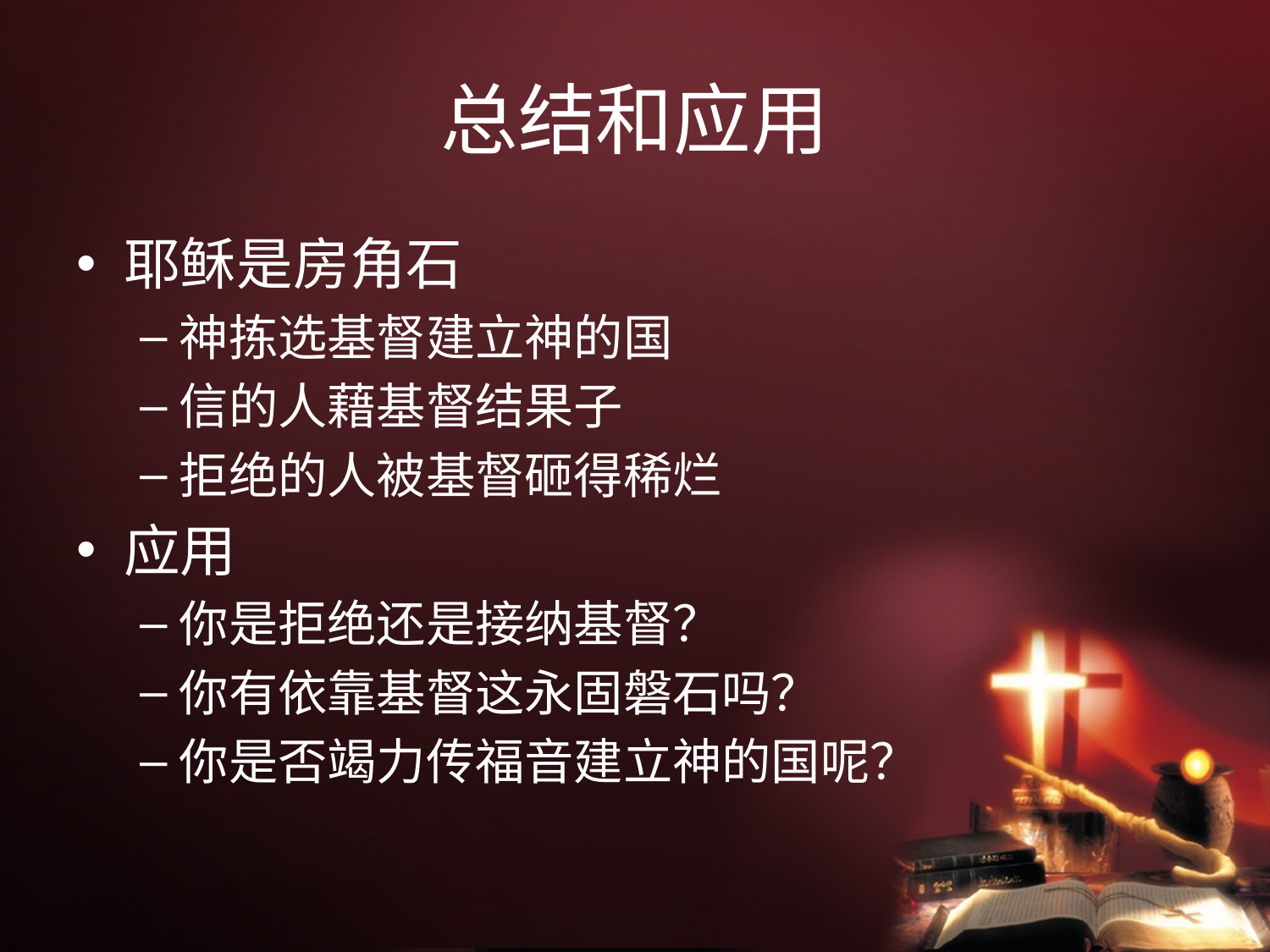

# 总结和应用
耶稣是房角石
神拣选基督建立神的国
信的人藉基督结果子
拒绝的人被基督砸得稀烂
应用
你是拒绝还是接纳基督？
你有依靠基督这永固磐石吗？
你是否竭力传福音建立神的国呢？